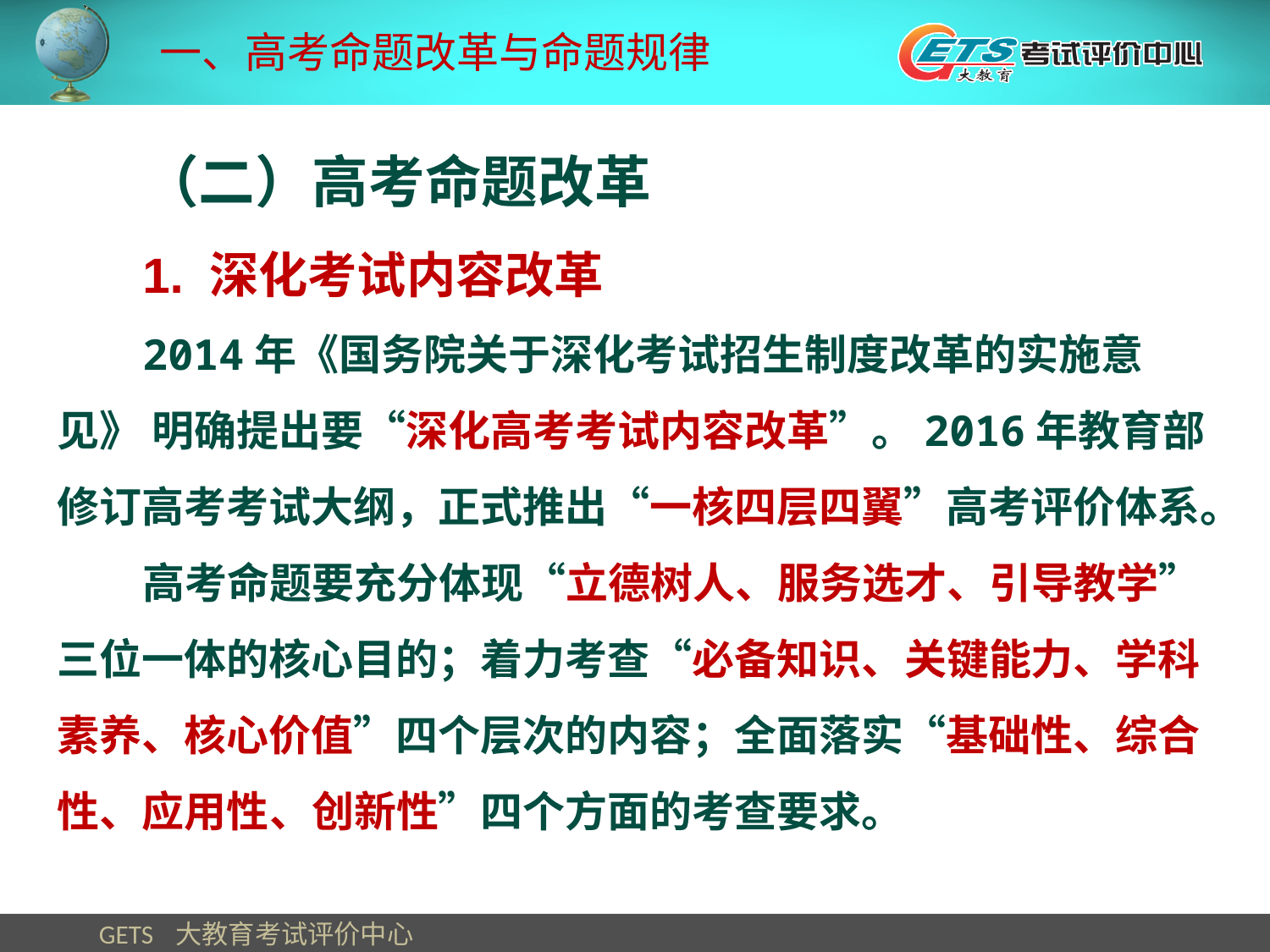

一、高考命题改革与命题规律
（二）高考命题改革
1. 深化考试内容改革
2014年《国务院关于深化考试招生制度改革的实施意见》 明确提出要“深化高考考试内容改革”。2016年教育部修订高考考试大纲，正式推出“一核四层四翼”高考评价体系。
高考命题要充分体现“立德树人、服务选才、引导教学”三位一体的核心目的；着力考查“必备知识、关键能力、学科素养、核心价值”四个层次的内容；全面落实“基础性、综合性、应用性、创新性”四个方面的考查要求。